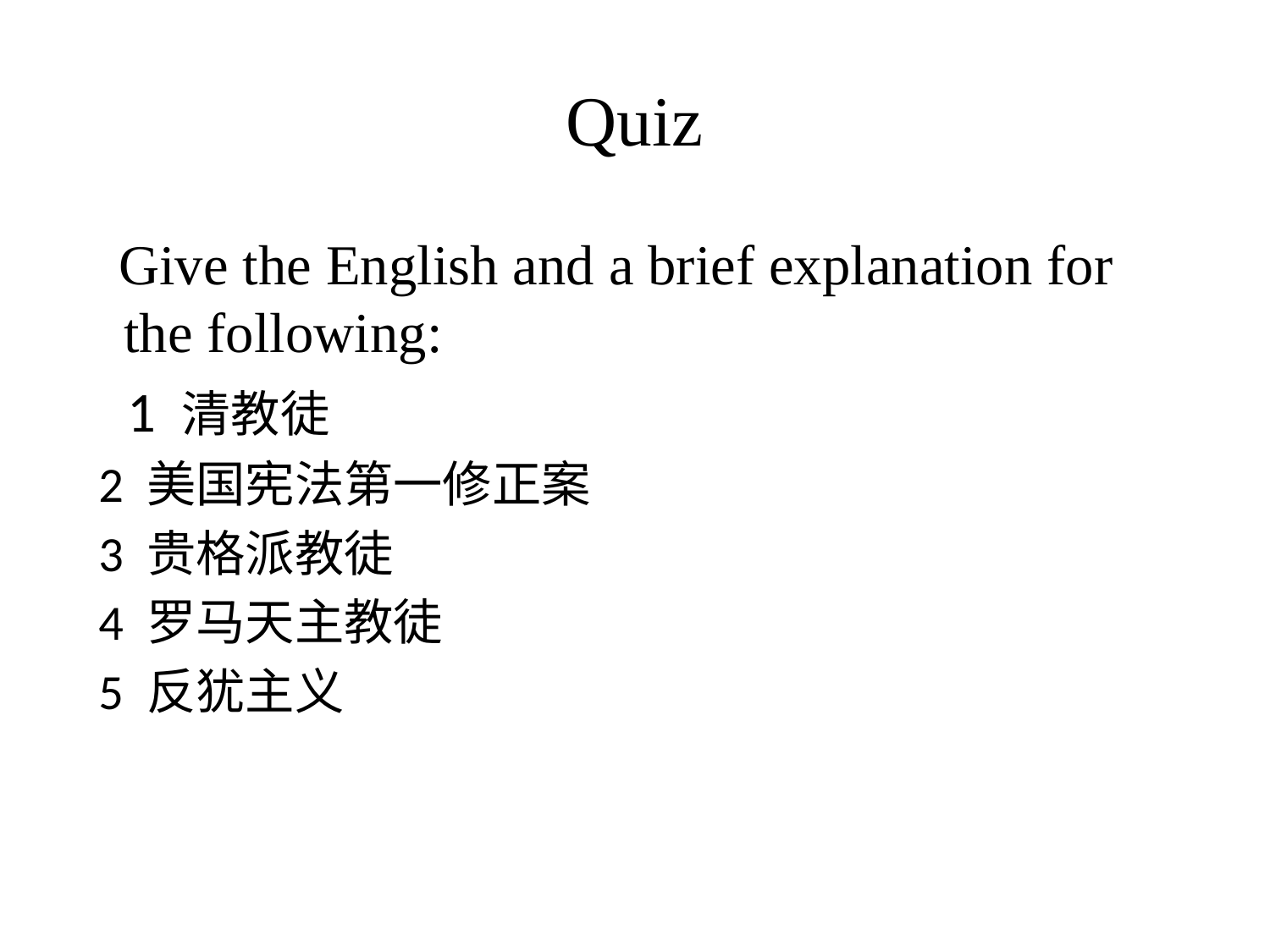

# Quiz
   Give the English and a brief explanation for the following:
    1 清教徒
  2 美国宪法第一修正案
  3 贵格派教徒
  4 罗马天主教徒
  5 反犹主义